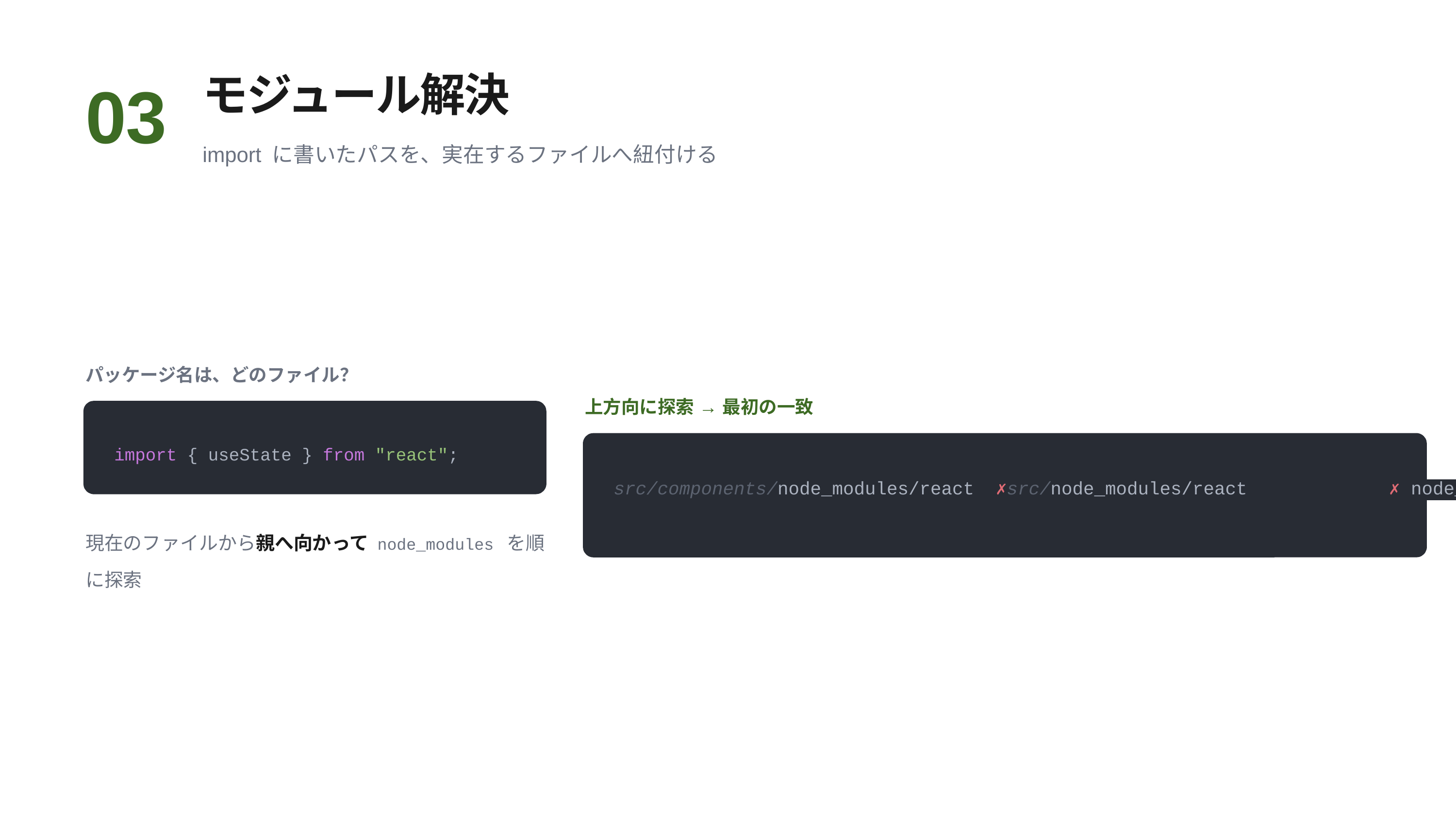

モジュール解決
03
import に書いたパスを、実在するファイルへ紐付ける
パッケージ名は、どのファイル？
上方向に探索 → 最初の一致

import { useState } from "react";

src/components/node_modules/react  ✗src/node_modules/react             ✗ node_modules/react                  ✓→ node_modules/react/index.js
現在のファイルから親へ向かって node_modules を順に探索